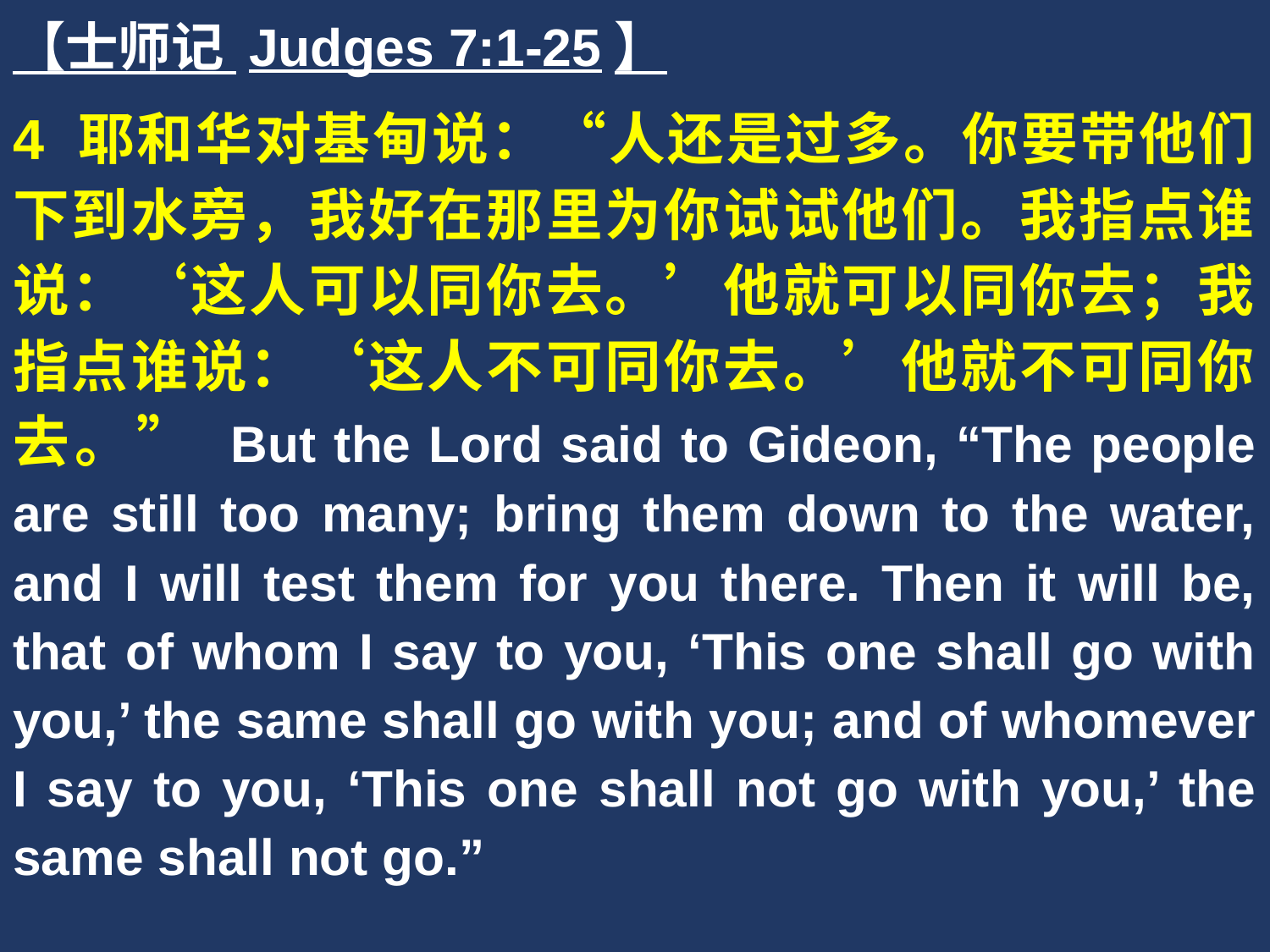

【士师记 Judges 7:1-25】
4 耶和华对基甸说：“人还是过多。你要带他们下到水旁，我好在那里为你试试他们。我指点谁说：‘这人可以同你去。’他就可以同你去；我指点谁说：‘这人不可同你去。’他就不可同你去。” But the Lord said to Gideon, “The people are still too many; bring them down to the water, and I will test them for you there. Then it will be, that of whom I say to you, ‘This one shall go with you,’ the same shall go with you; and of whomever I say to you, ‘This one shall not go with you,’ the same shall not go.”